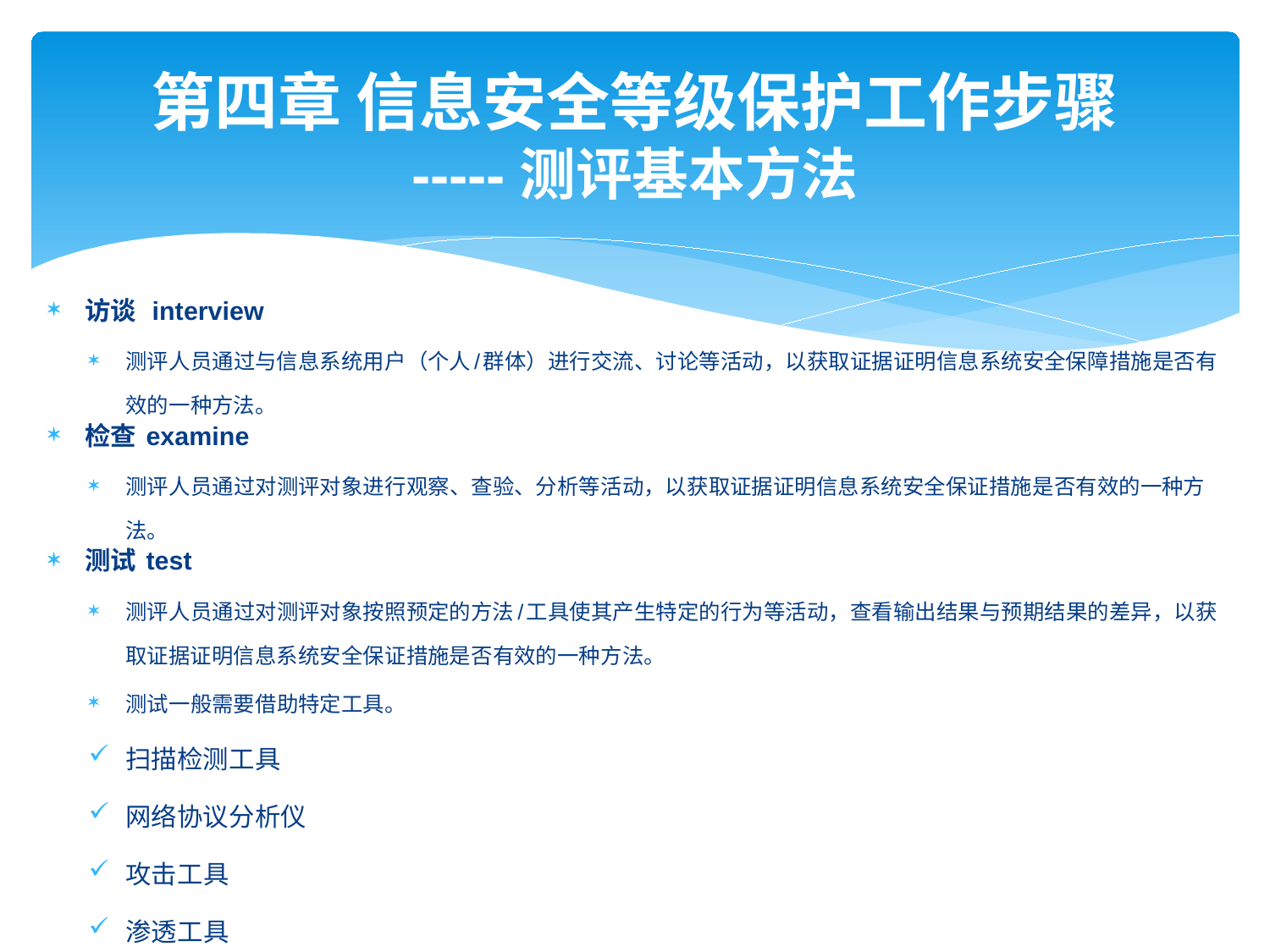

# 第四章 信息安全等级保护工作步骤 -----测评基本方法
访谈  interview
测评人员通过与信息系统用户（个人/群体）进行交流、讨论等活动，以获取证据证明信息系统安全保障措施是否有效的一种方法。
检查 examine
测评人员通过对测评对象进行观察、查验、分析等活动，以获取证据证明信息系统安全保证措施是否有效的一种方法。
测试 test
测评人员通过对测评对象按照预定的方法/工具使其产生特定的行为等活动，查看输出结果与预期结果的差异，以获取证据证明信息系统安全保证措施是否有效的一种方法。
测试一般需要借助特定工具。
扫描检测工具
网络协议分析仪
攻击工具
渗透工具